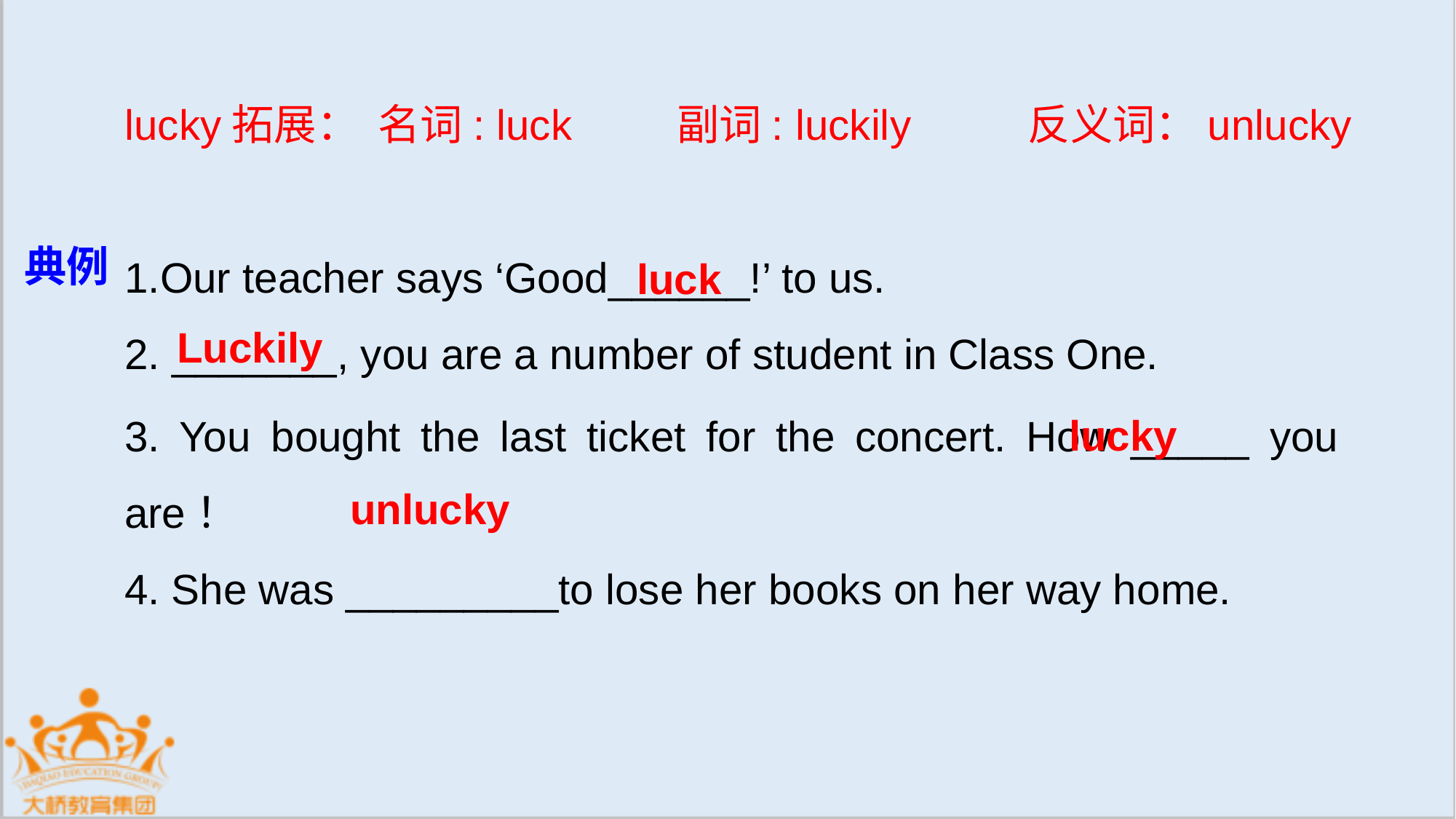

lucky拓展：  名词: luck        副词: luckily         反义词：unlucky

1.Our teacher says ‘Good______!’ to us.
2. _______, you are a number of student in Class One.
luck
典例
Luckily
lucky
3. You bought the last ticket for the concert. How _____ you are！
4. She was _________to lose her books on her way home.

unlucky